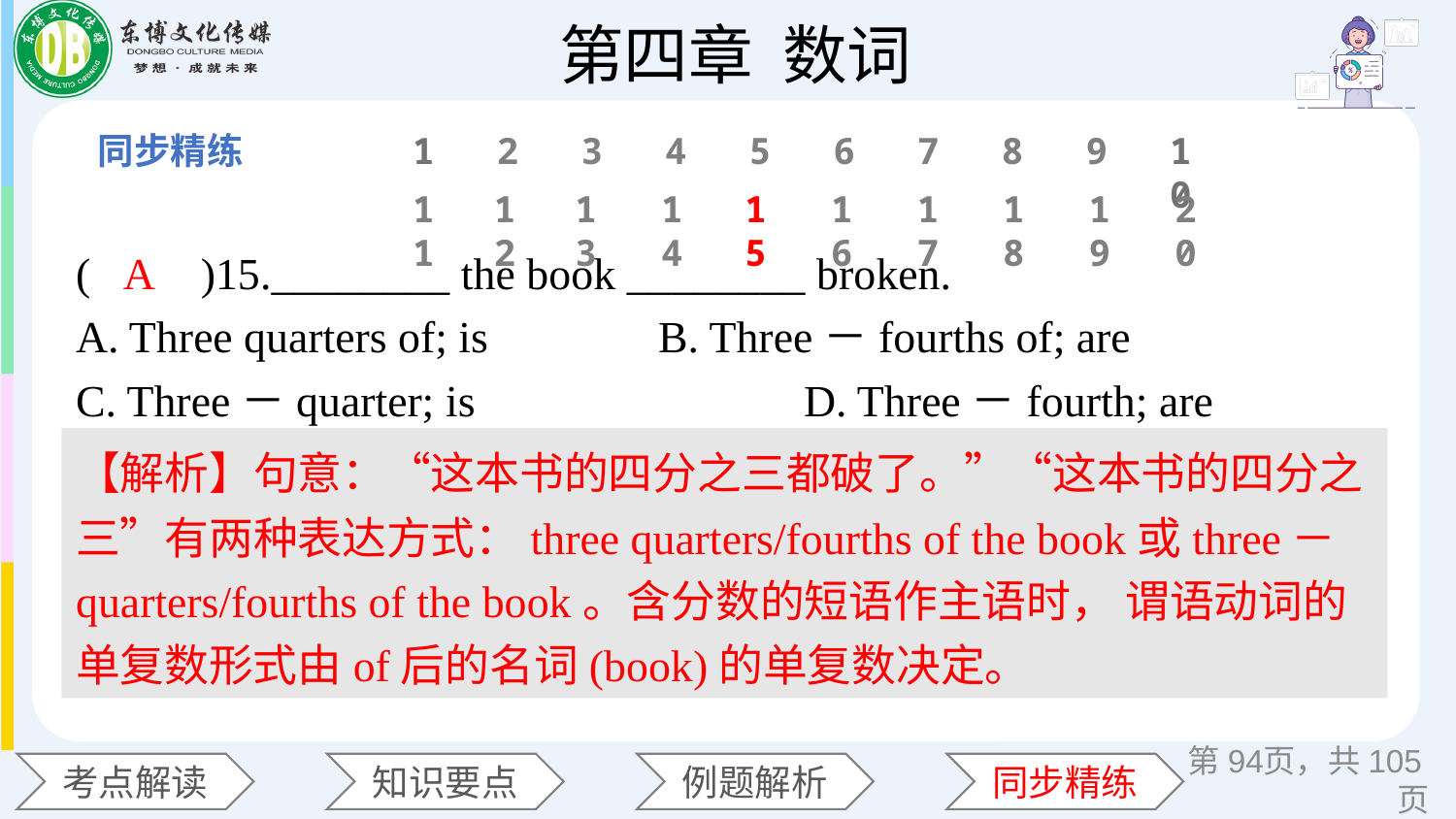

1
2
3
4
5
6
7
8
9
10
11
12
13
14
15
16
17
18
19
20
(　　)15.________ the book ________ broken.
A. Three quarters of; is    	B. Three－fourths of; are
C. Three－quarter; is    		D. Three－fourth; are
A
【解析】句意：“这本书的四分之三都破了。”“这本书的四分之三”有两种表达方式：three quarters/fourths of the book或three－quarters/fourths of the book。含分数的短语作主语时， 谓语动词的单复数形式由of后的名词(book)的单复数决定。
第94页，共105页